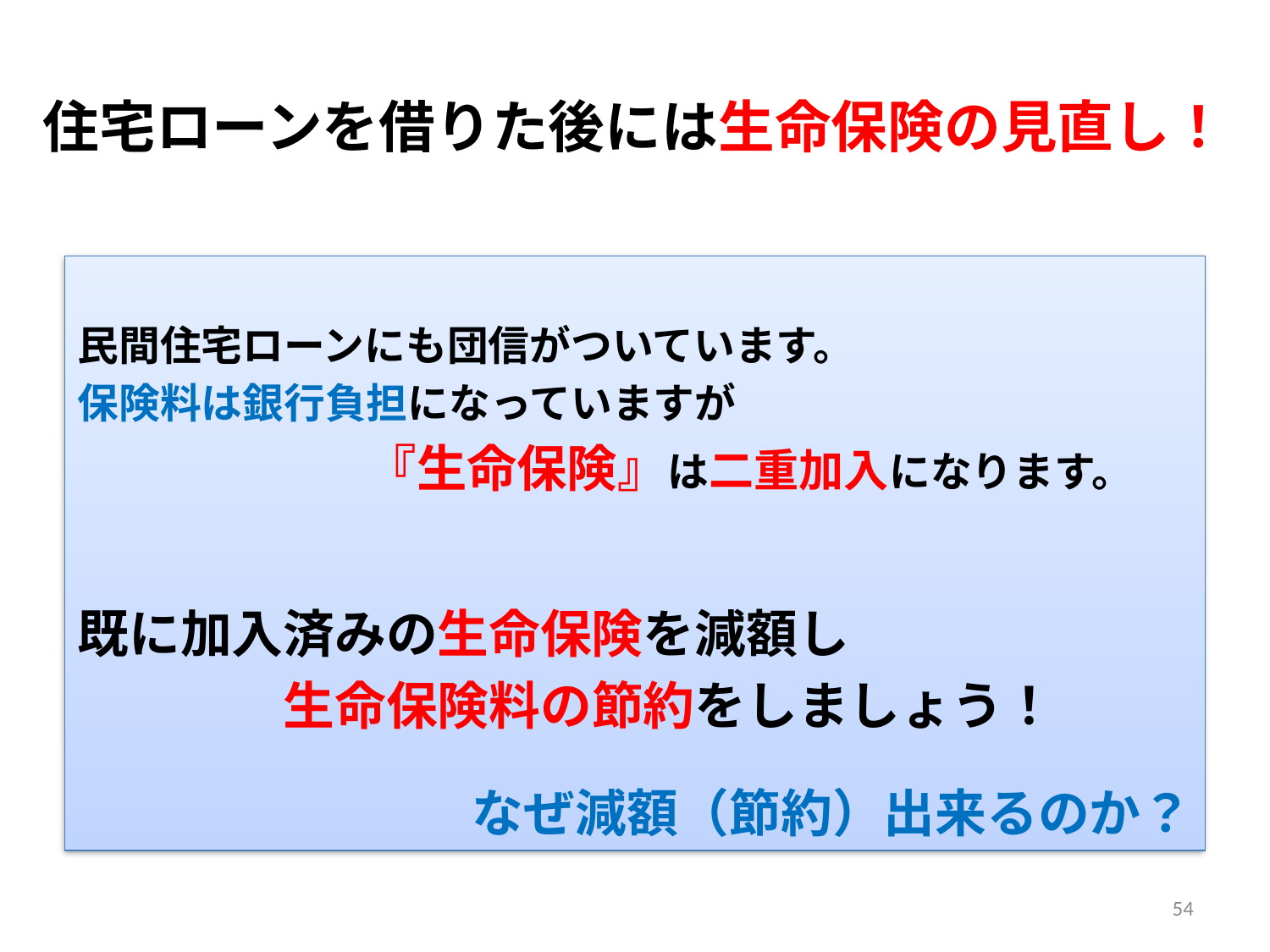

# 住宅ローンを借りた後には生命保険の見直し！

民間住宅ローンにも団信がついています。
保険料は銀行負担になっていますが
　　　　　　　『生命保険』は二重加入になります。

既に加入済みの生命保険を減額し
　　　　生命保険料の節約をしましょう！

　　　　　　なぜ減額（節約）出来るのか？
54